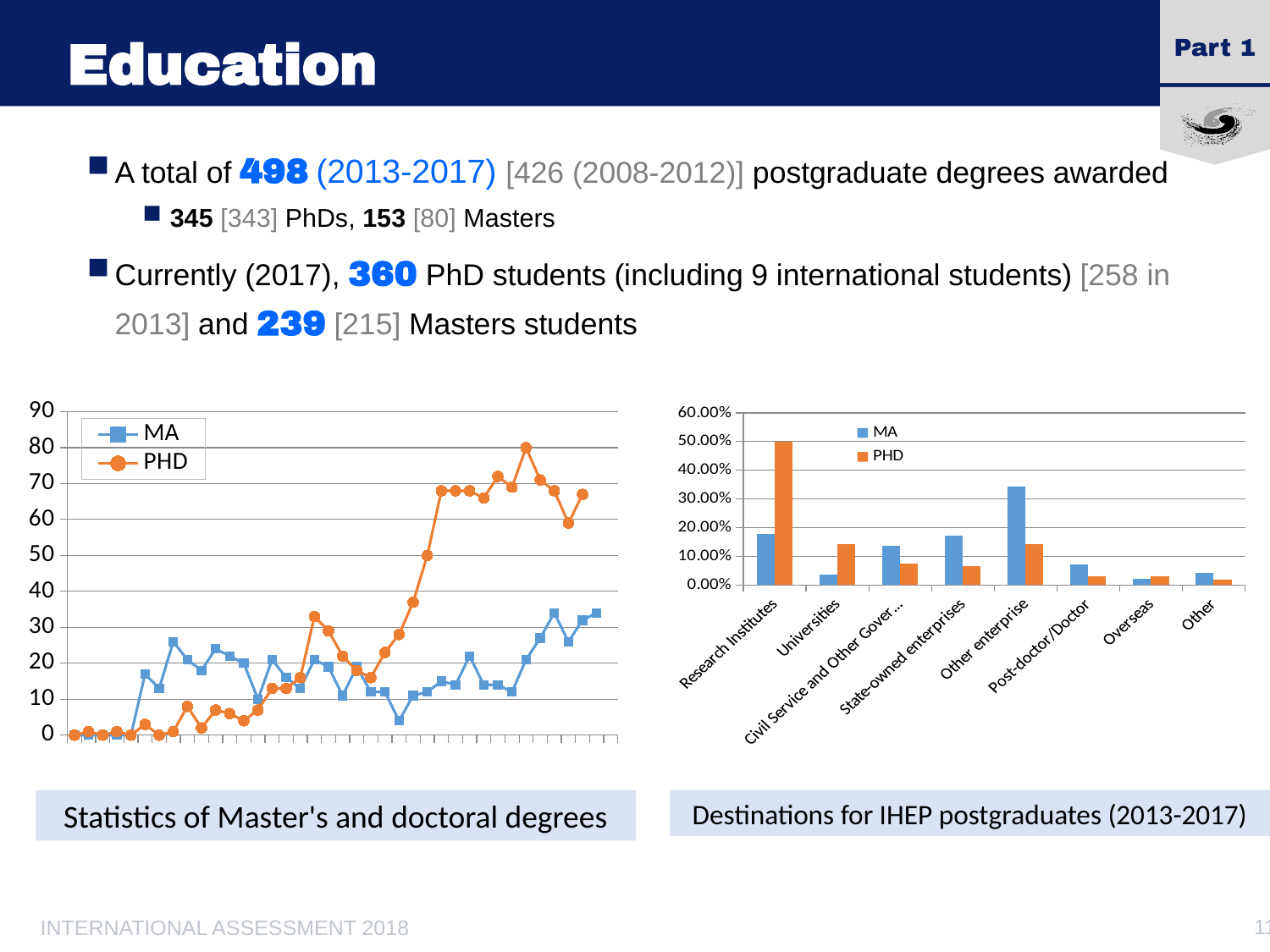

# Education
A total of 498 (2013-2017) [426 (2008-2012)] postgraduate degrees awarded
345 [343] PhDs, 153 [80] Masters
Currently (2017), 360 PhD students (including 9 international students) [258 in 2013] and 239 [215] Masters students

### Chart

| Category |  |  |
|---|---|---|
| 1981 | 0.0 | 0.0 |
| 1982 | 0.0 | 1.0 |
| 1983 | 0.0 | 0.0 |
| 1984 | 0.0 | 1.0 |
| 1985 | 0.0 | 0.0 |
| 1986 | 17.0 | 3.0 |
| 1987 | 13.0 | 0.0 |
| 1988 | 26.0 | 1.0 |
| 1989 | 21.0 | 8.0 |
| 1990 | 18.0 | 2.0 |
| 1991 | 24.0 | 7.0 |
| 1992 | 22.0 | 6.0 |
| 1993 | 20.0 | 4.0 |
| 1994 | 10.0 | 7.0 |
| 1995 | 21.0 | 13.0 |
| 1996 | 16.0 | 13.0 |
| 1997 | 13.0 | 16.0 |
| 1998 | 21.0 | 33.0 |
| 1999 | 19.0 | 29.0 |
| 2000 | 11.0 | 22.0 |
| 2001 | 19.0 | 18.0 |
| 2002 | 12.0 | 16.0 |
| 2003 | 12.0 | 23.0 |
| 2004 | 4.0 | 28.0 |
| 2005 | 11.0 | 37.0 |
| 2006 | 12.0 | 50.0 |
| 2007 | 15.0 | 68.0 |
| 2008 | 14.0 | 68.0 |
| 2009 | 22.0 | 68.0 |
| 2010 | 14.0 | 66.0 |
| 2011 | 14.0 | 72.0 |
| 2012 | 12.0 | 69.0 |
| 2013 | 21.0 | 80.0 |
| 2014 | 27.0 | 71.0 |
| 2015 | 34.0 | 68.0 |
| 2016 | 26.0 | 59.0 |
| 2017 | 32.0 | 67.0 |
| 合计 | 34.0 | None |

### Chart

| Category | MA | PHD  |
|---|---|---|
| Research Institutes | 0.179 | 0.5 |
| Universities | 0.036 | 0.142 |
| Civil Service and Other Government Institutions | 0.136 | 0.075 |
| State-owned enterprises | 0.171 | 0.066 |
| Other enterprise | 0.343 | 0.142 |
| Post-doctor/Doctor | 0.071 | 0.029 |
| Overseas | 0.021 | 0.029 |
| Other | 0.043 | 0.018 |
Destinations for IHEP postgraduates (2013-2017)
Statistics of Master's and doctoral degrees